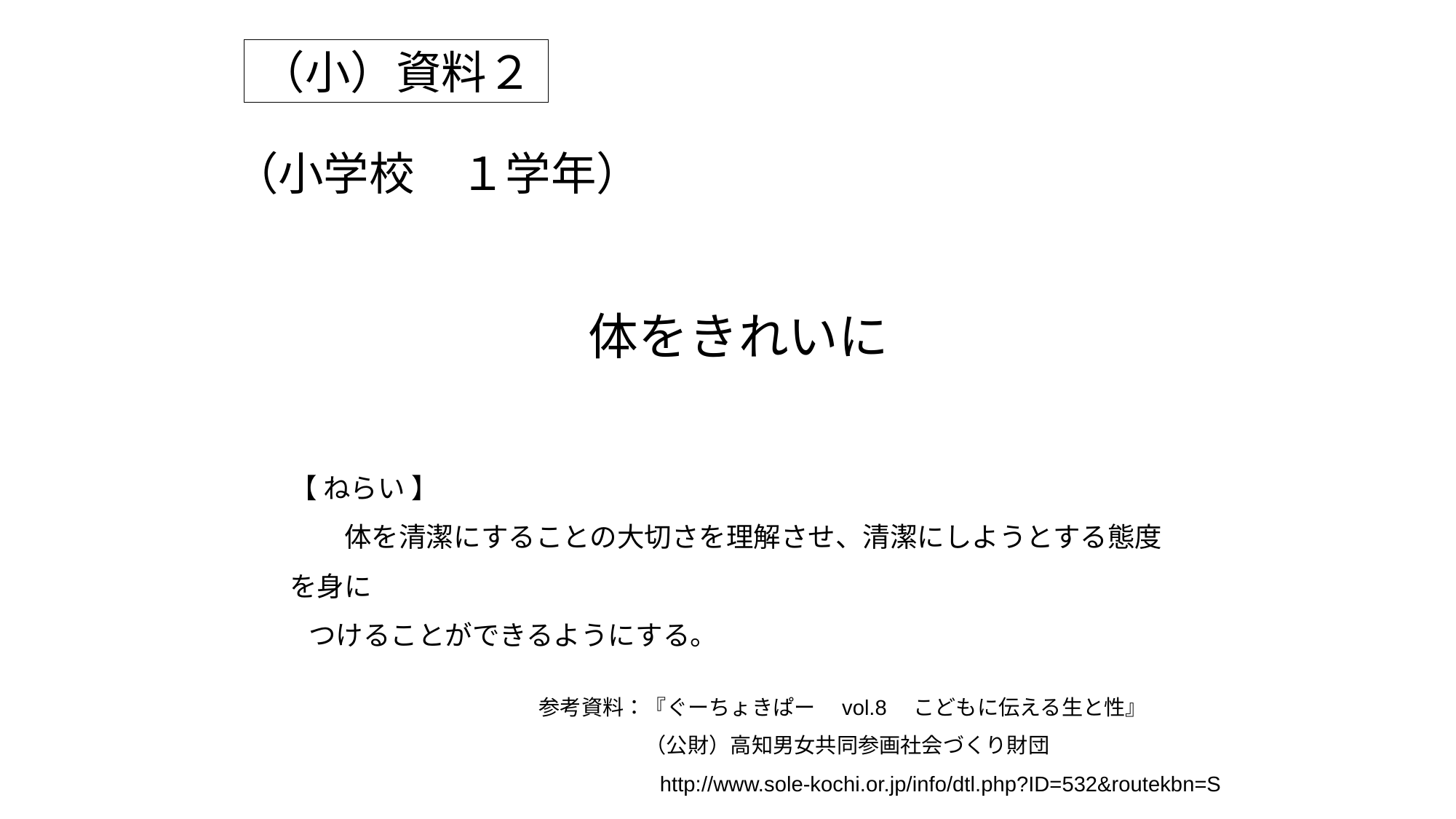

（小）資料２
# （小学校　１学年）
体をきれいに
【 ねらい 】
　　体を清潔にすることの大切さを理解させ、清潔にしようとする態度を身に
  つけることができるようにする。
参考資料：『ぐーちょきぱー　vol.8　こどもに伝える生と性』
　　　　　（公財）高知男女共同参画社会づくり財団
　　　  　　http://www.sole-kochi.or.jp/info/dtl.php?ID=532&routekbn=S